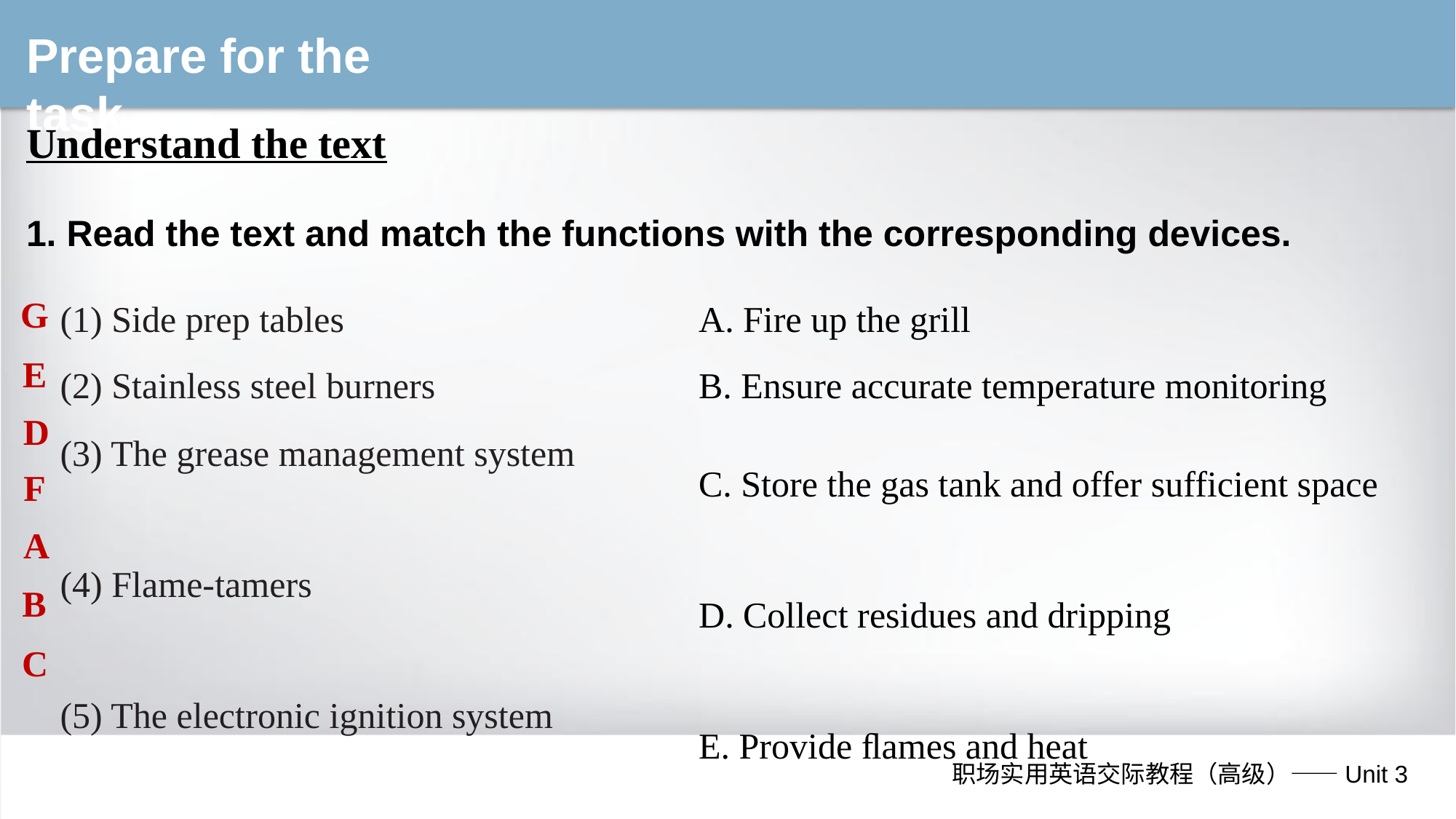

Prepare for the task
Understand the text

1. Read the text and match the functions with the corresponding devices.

| (1) Side prep tables |  | A. Fire up the grill |
| --- | --- | --- |
| (2) Stainless steel burners |  | B. Ensure accurate temperature monitoring |
| (3) The grease management system |  | C. Store the gas tank and offer sufficient space |
| (4) Flame-tamers |  | D. Collect residues and dripping |
| (5) The electronic ignition system |  | E. Provide ﬂames and heat |
| (6) The lid-mounted thermometer |  | F. Distribute heat evenly |
| (7) The storage cabinet |  | G. Offer extra space for tools, seasonings or plates |
G
E
D
F
A
B
C
职场实用英语交际教程（高级）——Unit 3